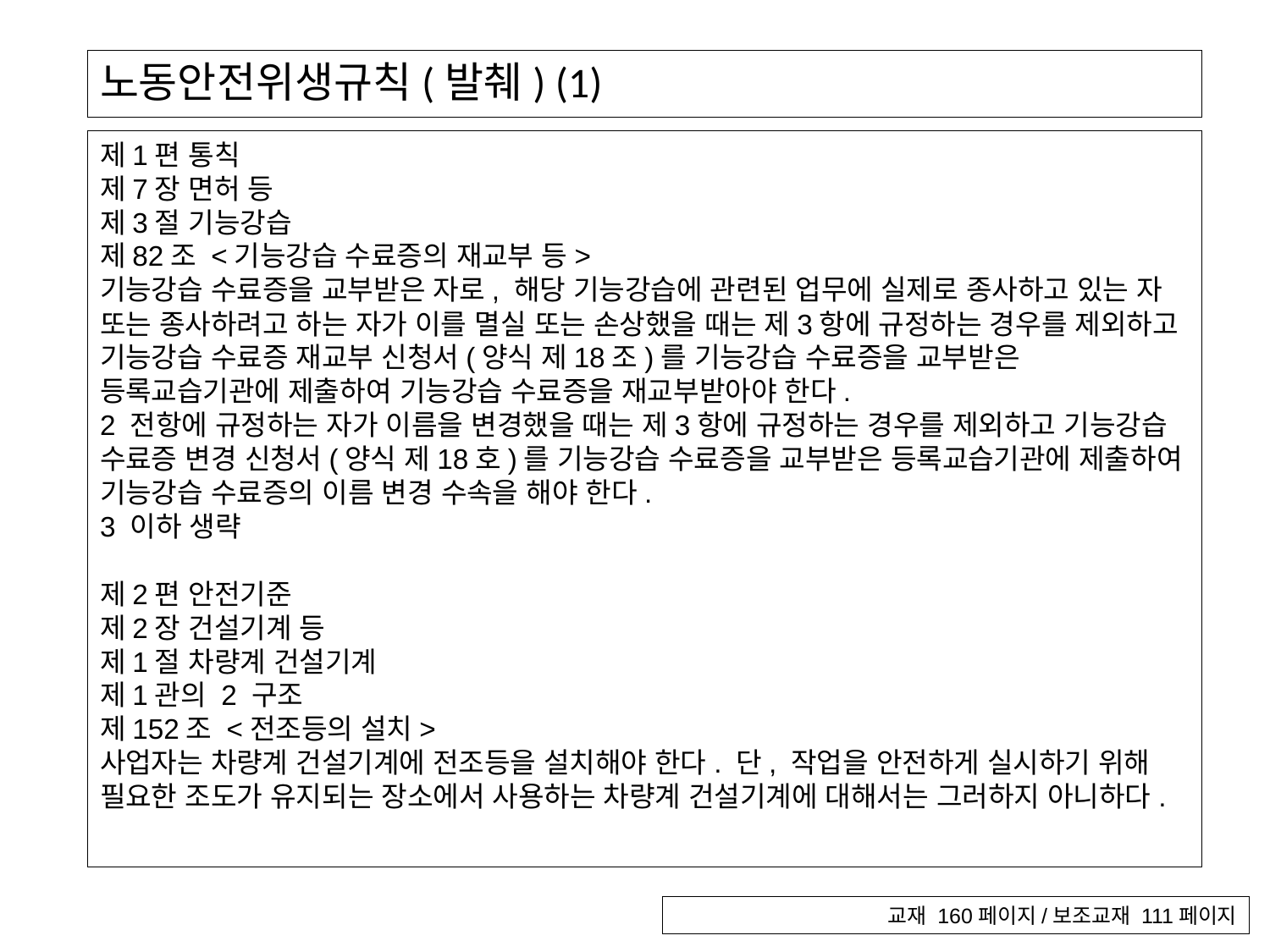

# 노동안전위생규칙(발췌) (1)
제1편 통칙
제7장 면허 등
제3절 기능강습
제82조 <기능강습 수료증의 재교부 등>
기능강습 수료증을 교부받은 자로, 해당 기능강습에 관련된 업무에 실제로 종사하고 있는 자 또는 종사하려고 하는 자가 이를 멸실 또는 손상했을 때는 제3항에 규정하는 경우를 제외하고 기능강습 수료증 재교부 신청서(양식 제18조)를 기능강습 수료증을 교부받은 등록교습기관에 제출하여 기능강습 수료증을 재교부받아야 한다.
2 전항에 규정하는 자가 이름을 변경했을 때는 제3항에 규정하는 경우를 제외하고 기능강습 수료증 변경 신청서(양식 제18호)를 기능강습 수료증을 교부받은 등록교습기관에 제출하여 기능강습 수료증의 이름 변경 수속을 해야 한다.
3 이하 생략

제2편 안전기준
제2장 건설기계 등
제1절 차량계 건설기계
제1관의 2 구조
제152조 <전조등의 설치>
사업자는 차량계 건설기계에 전조등을 설치해야 한다. 단, 작업을 안전하게 실시하기 위해 필요한 조도가 유지되는 장소에서 사용하는 차량계 건설기계에 대해서는 그러하지 아니하다.
교재 160페이지/보조교재 111페이지